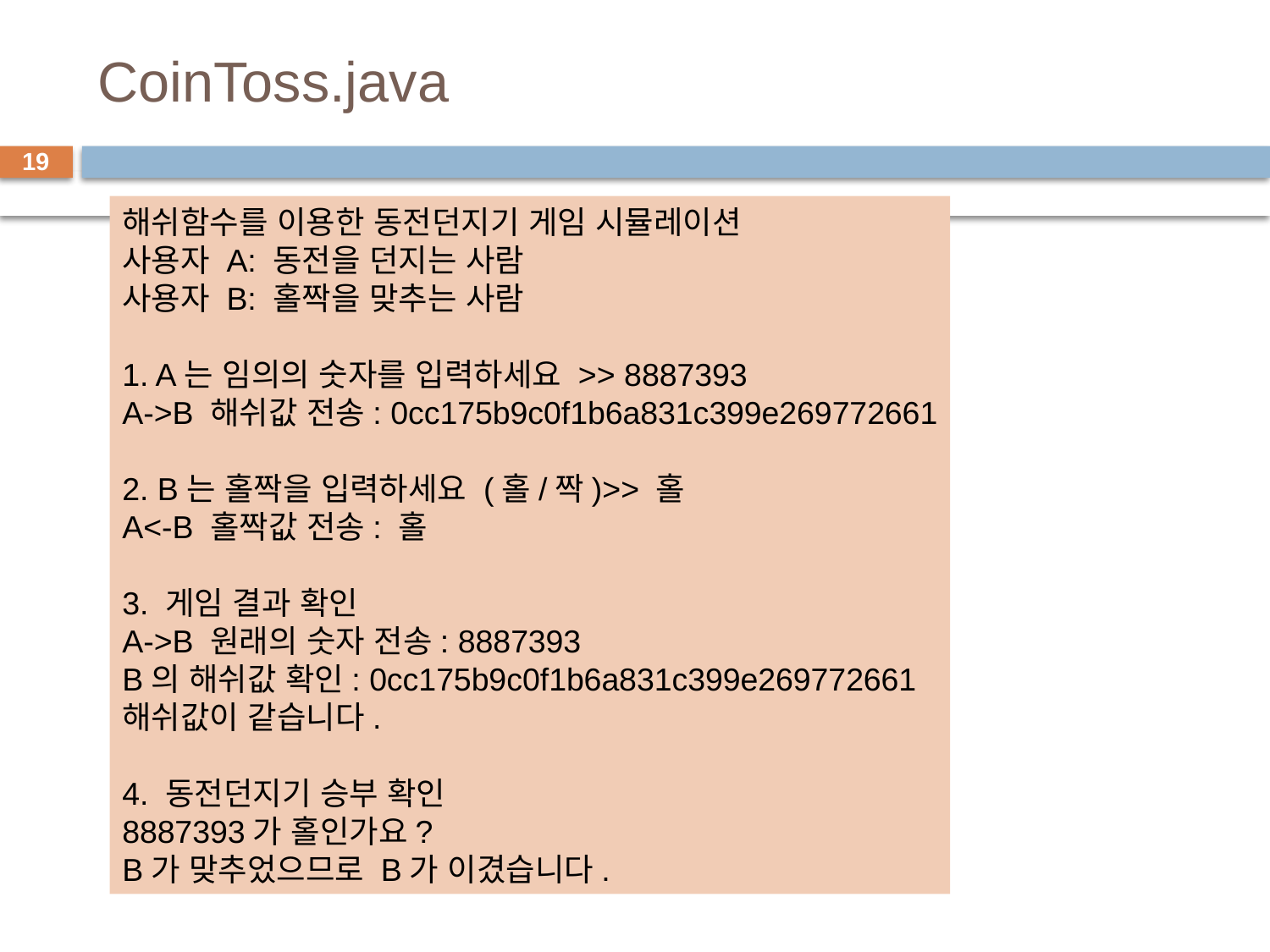

# CoinToss.java
19
해쉬함수를 이용한 동전던지기 게임 시뮬레이션
사용자 A: 동전을 던지는 사람
사용자 B: 홀짝을 맞추는 사람

1. A는 임의의 숫자를 입력하세요 >> 8887393
A->B 해쉬값 전송: 0cc175b9c0f1b6a831c399e269772661

2. B는 홀짝을 입력하세요 (홀/짝)>> 홀
A<-B 홀짝값 전송: 홀

3. 게임 결과 확인
A->B 원래의 숫자 전송: 8887393
B의 해쉬값 확인: 0cc175b9c0f1b6a831c399e269772661
해쉬값이 같습니다.

4. 동전던지기 승부 확인
8887393가 홀인가요?
B가 맞추었으므로 B가 이겼습니다.